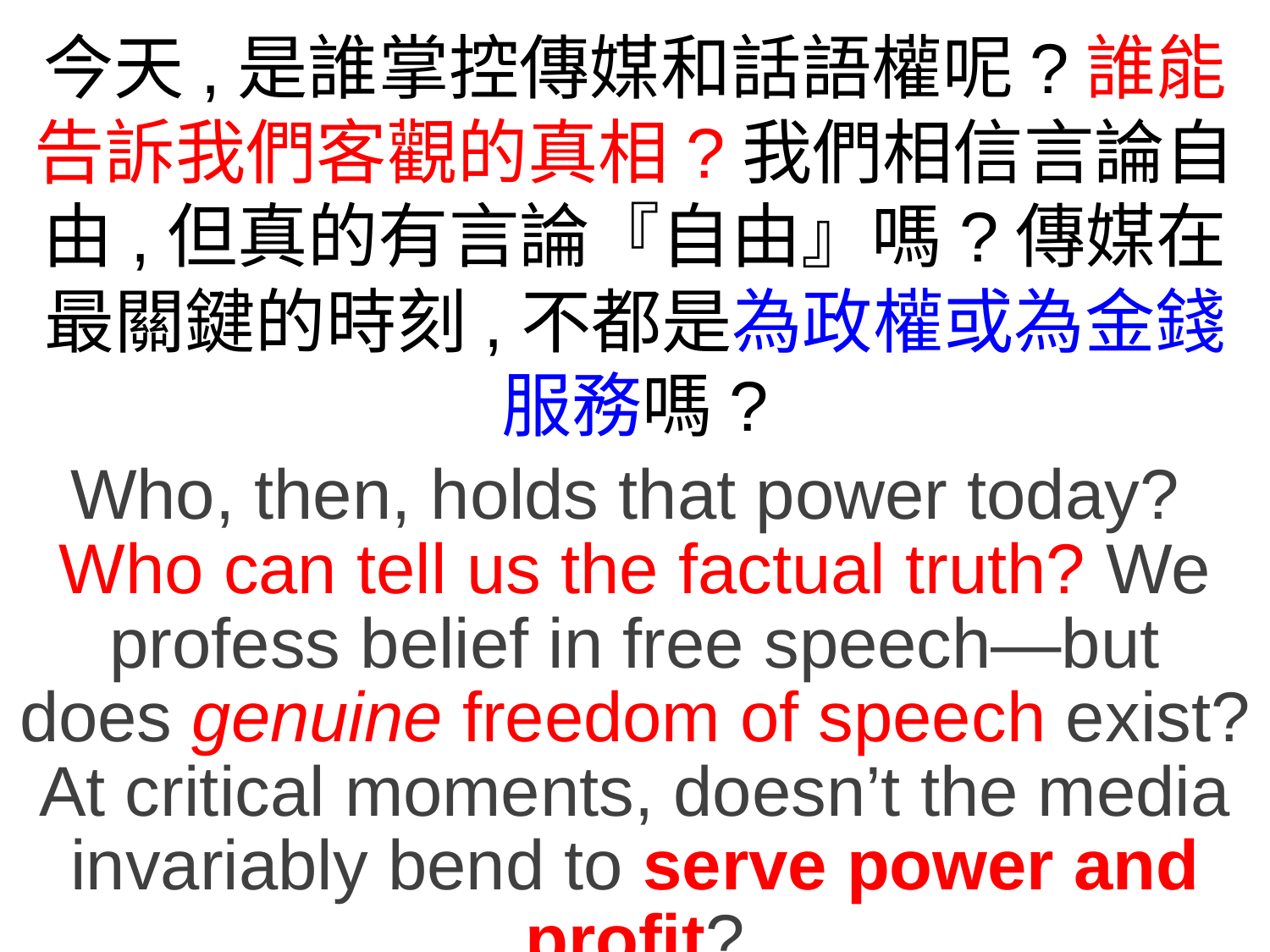

今天,是誰掌控傳媒和話語權呢?誰能告訴我們客觀的真相?我們相信言論自由,但真的有言論『自由』嗎?傳媒在最關鍵的時刻,不都是為政權或為金錢服務嗎?
Who, then, holds that power today?  Who can tell us the factual truth? We profess belief in free speech—but does genuine freedom of speech exist? At critical moments, doesn’t the media invariably bend to serve power and profit?